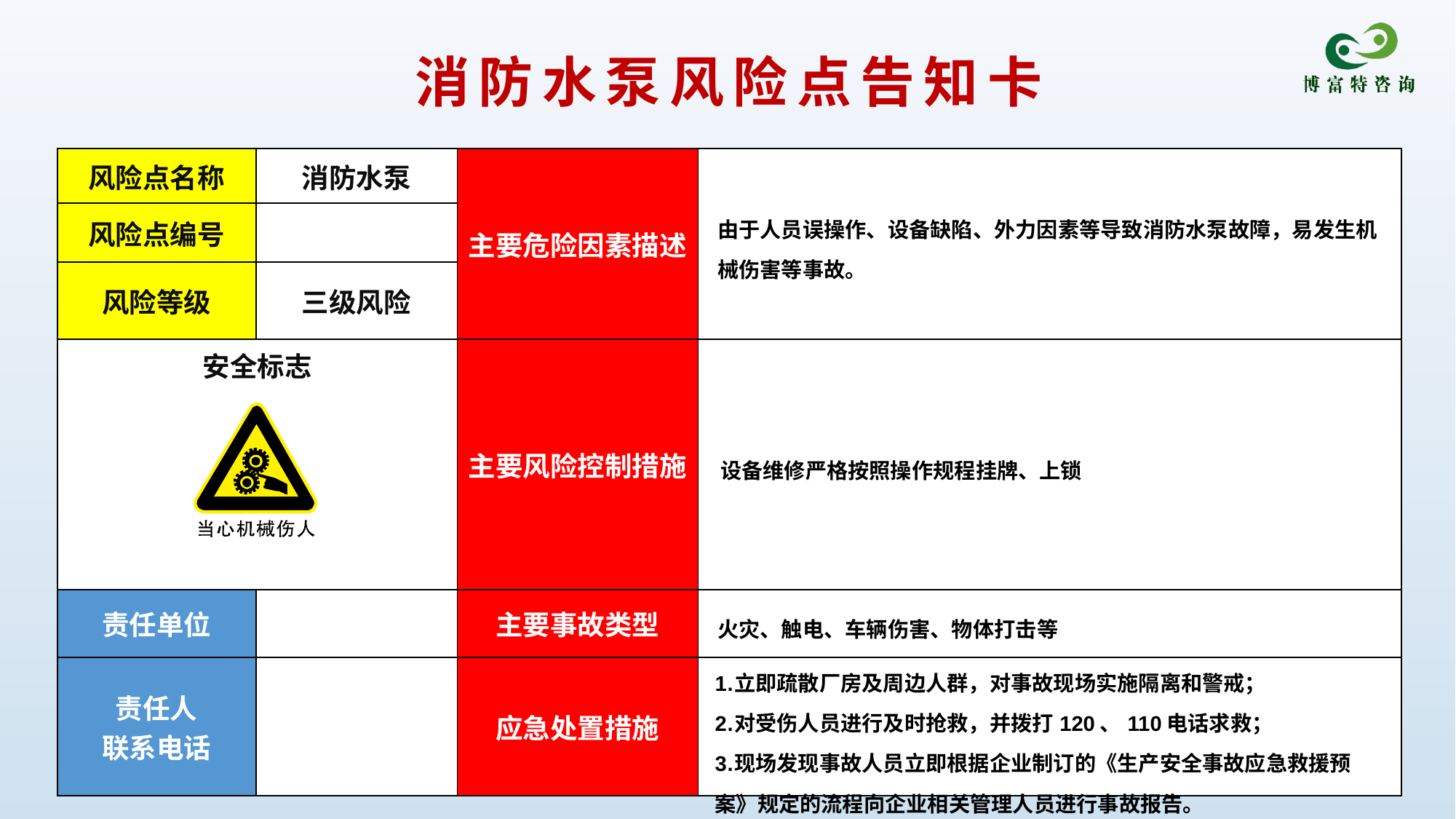

消防水泵风险点告知卡
| 风险点名称 | 消防水泵 | 主要危险因素描述 | 由于人员误操作、设备缺陷、外力因素等导致消防水泵故障，易发生机械伤害等事故。 |
| --- | --- | --- | --- |
| 风险点编号 |  |  |  |
| 风险等级 | 三级风险 |  |  |
| 安全标志 |  | 主要风险控制措施 | 设备维修严格按照操作规程挂牌、上锁 |
| 责任单位 |  | 主要事故类型 | 火灾、触电、车辆伤害、物体打击等 |
| 责任人 联系电话 |  | 应急处置措施 | 立即疏散厂房及周边人群，对事故现场实施隔离和警戒； 对受伤人员进行及时抢救，并拨打120、110电话求救； 现场发现事故人员立即根据企业制订的《生产安全事故应急救援预案》规定的流程向企业相关管理人员进行事故报告。 |